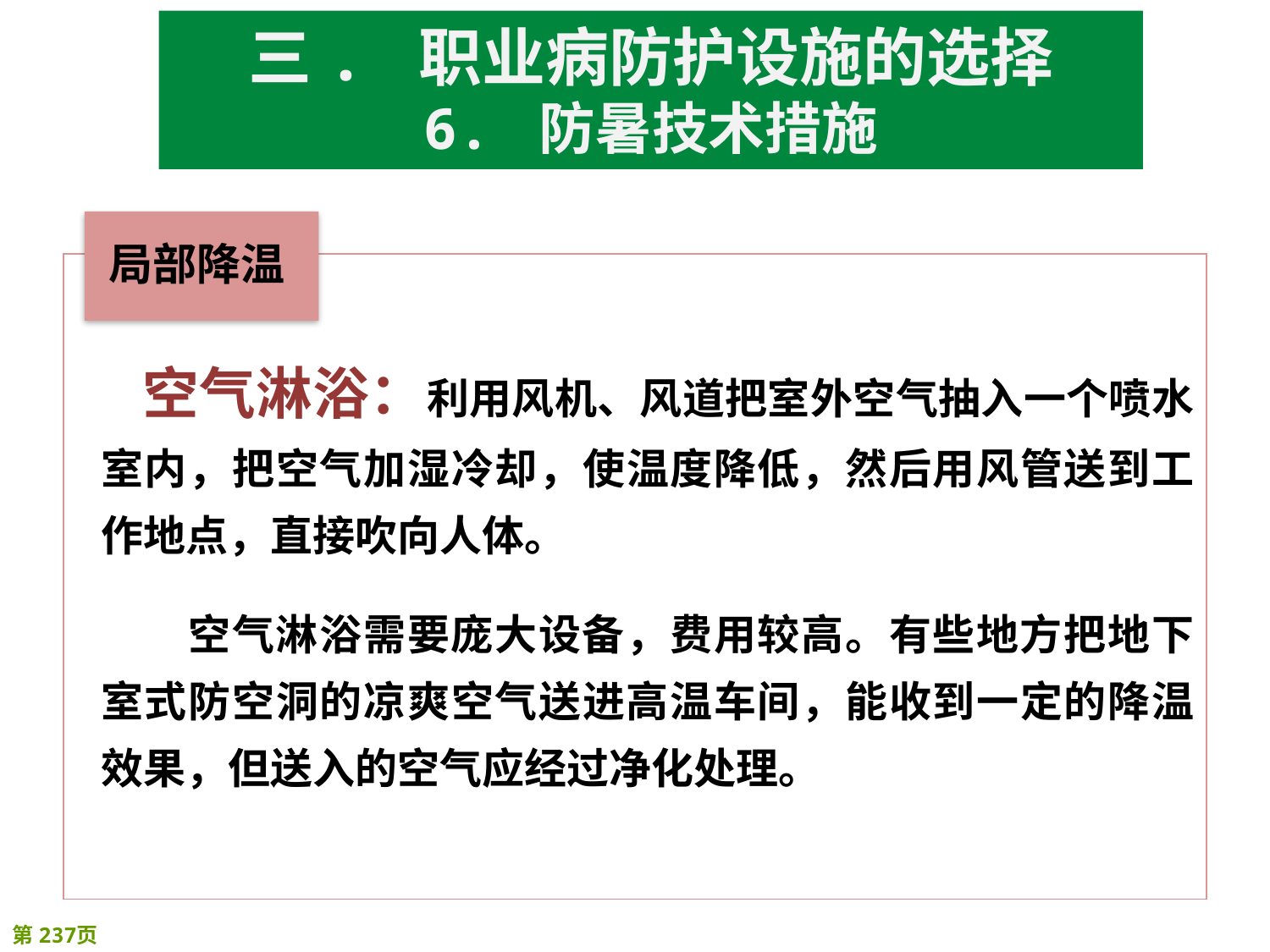

三. 职业病防护设施的选择
6. 防暑技术措施
局部降温

    空气淋浴：利用风机、风道把室外空气抽入一个喷水室内，把空气加湿冷却，使温度降低，然后用风管送到工作地点，直接吹向人体。
空气淋浴需要庞大设备，费用较高。有些地方把地下室式防空洞的凉爽空气送进高温车间，能收到一定的降温效果，但送入的空气应经过净化处理。